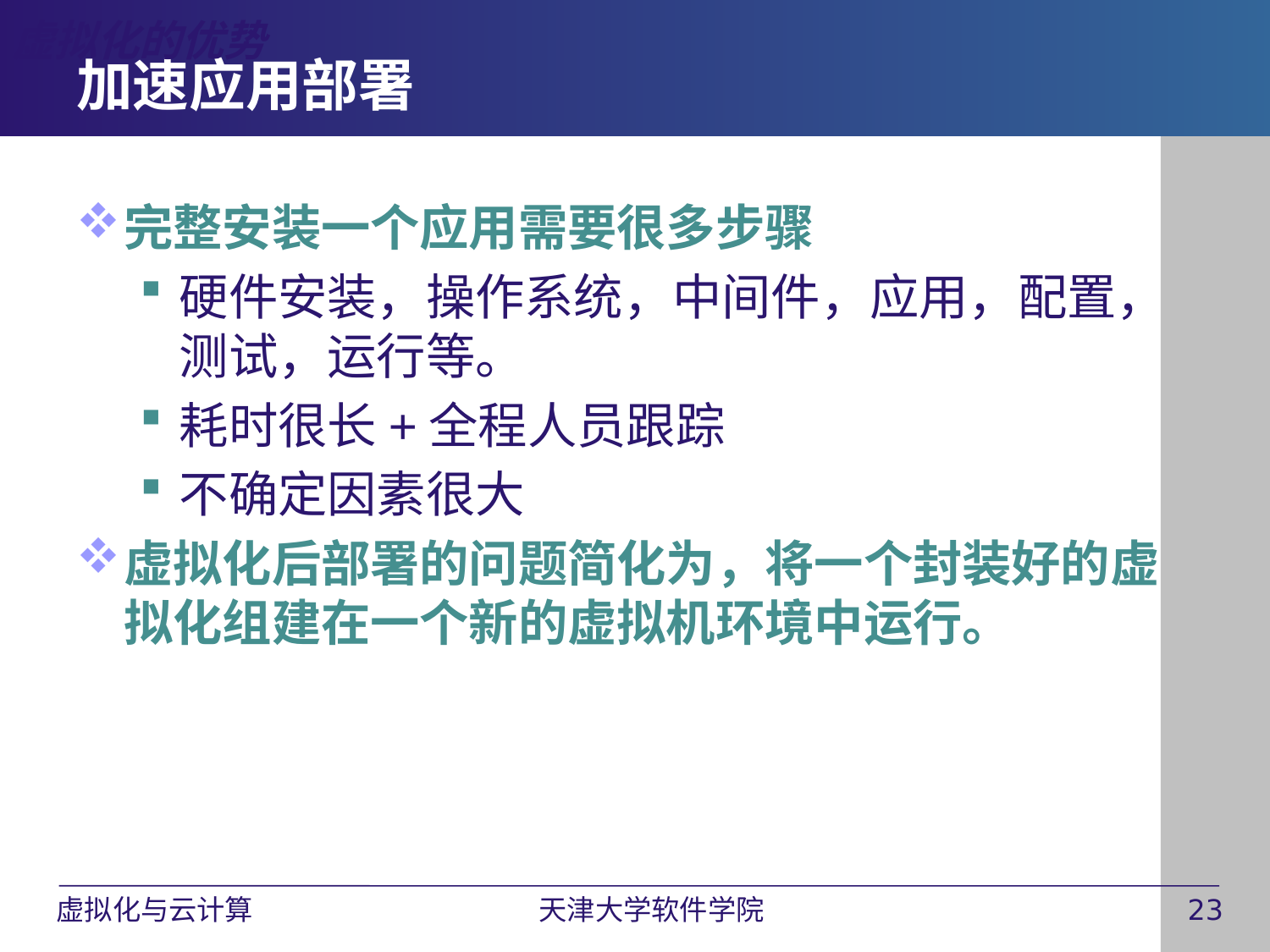

虚拟化的优势
# 加速应用部署
完整安装一个应用需要很多步骤
硬件安装，操作系统，中间件，应用，配置，测试，运行等。
耗时很长+全程人员跟踪
不确定因素很大
虚拟化后部署的问题简化为，将一个封装好的虚拟化组建在一个新的虚拟机环境中运行。